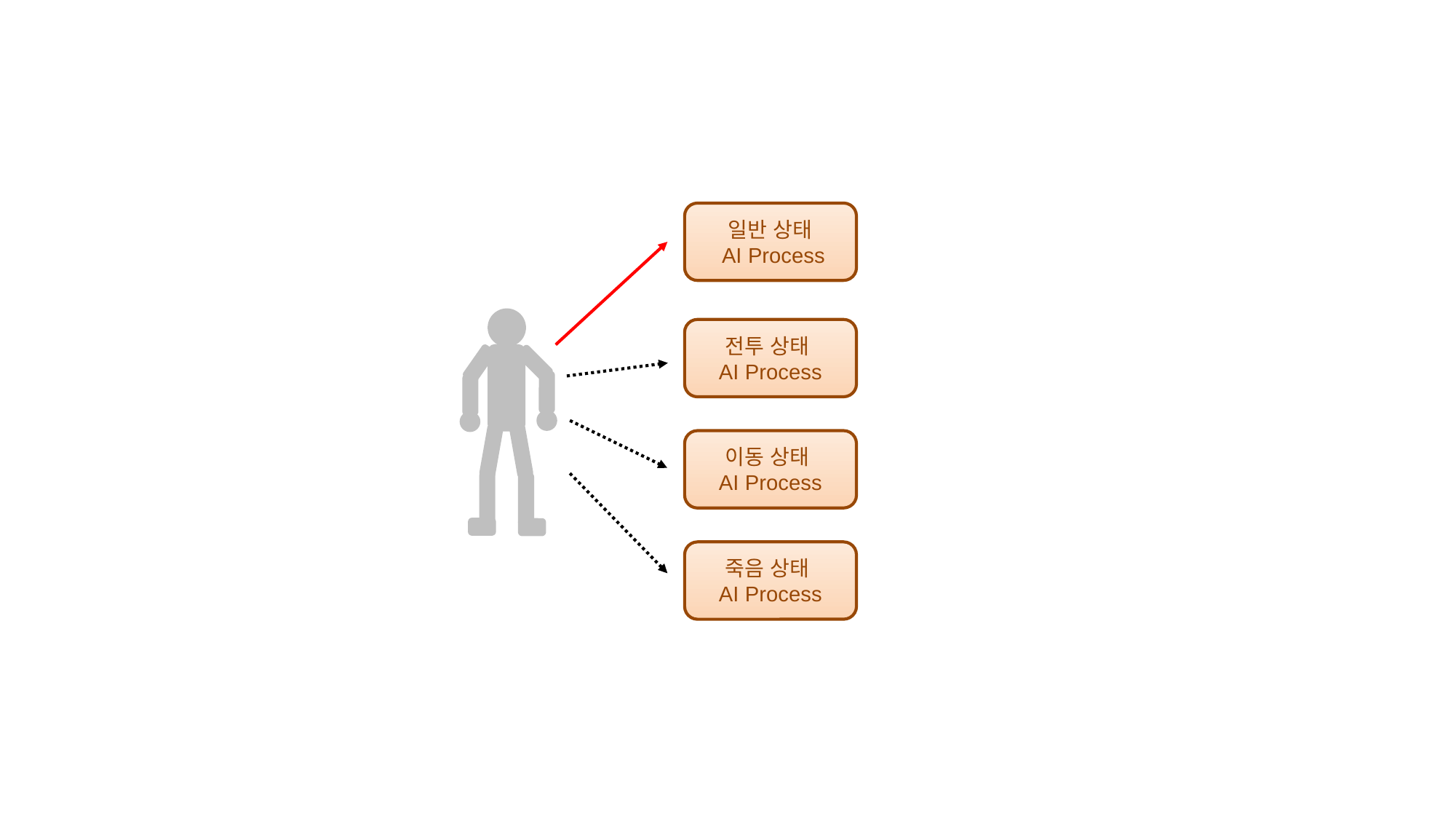

일반 상태
 AI Process

전투 상태
AI Process
이동 상태
AI Process
죽음 상태
AI Process